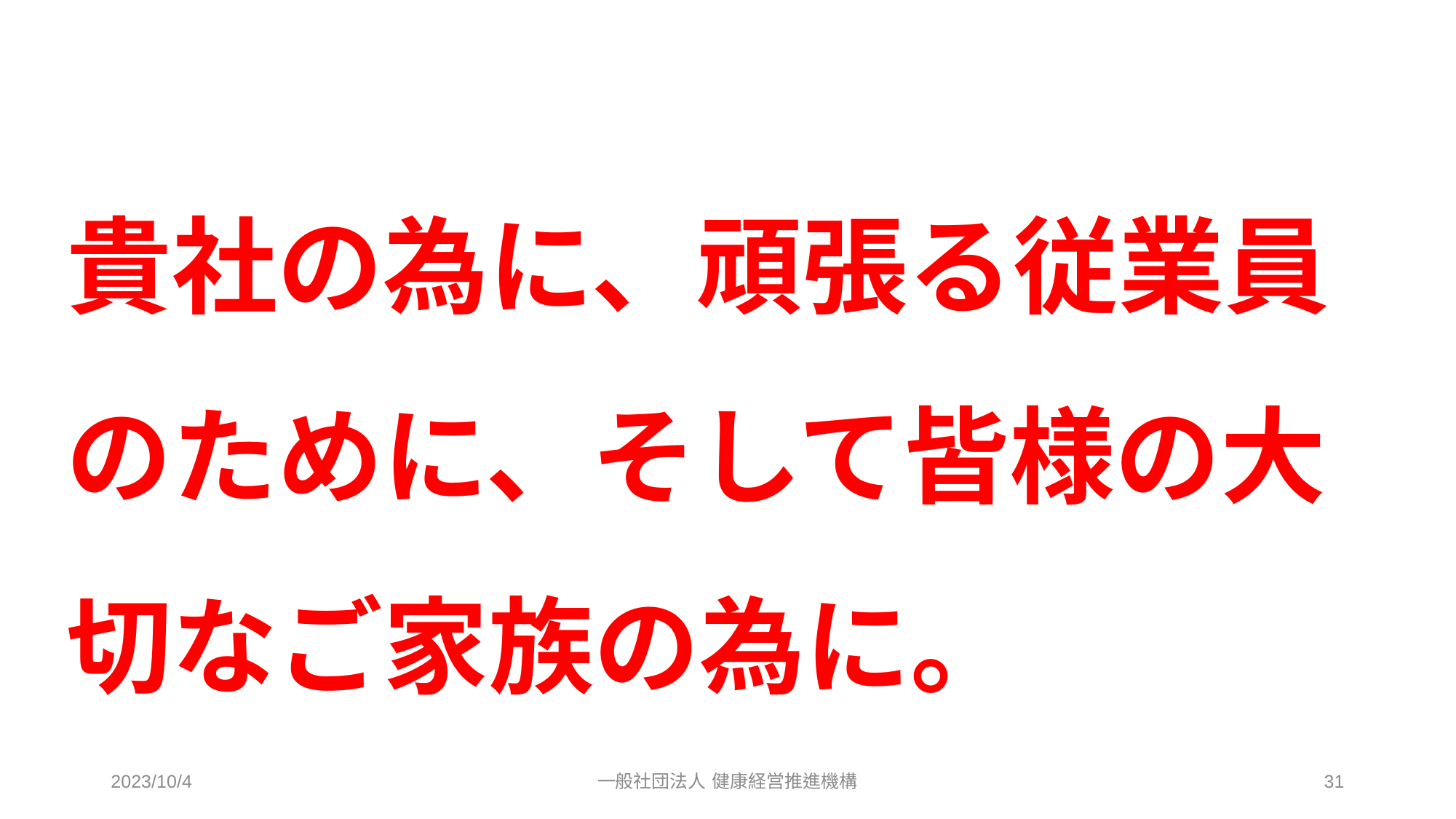

#
貴社の為に、頑張る従業員のために、そして皆様の大切なご家族の為に。
2023/10/4
一般社団法人 健康経営推進機構
31